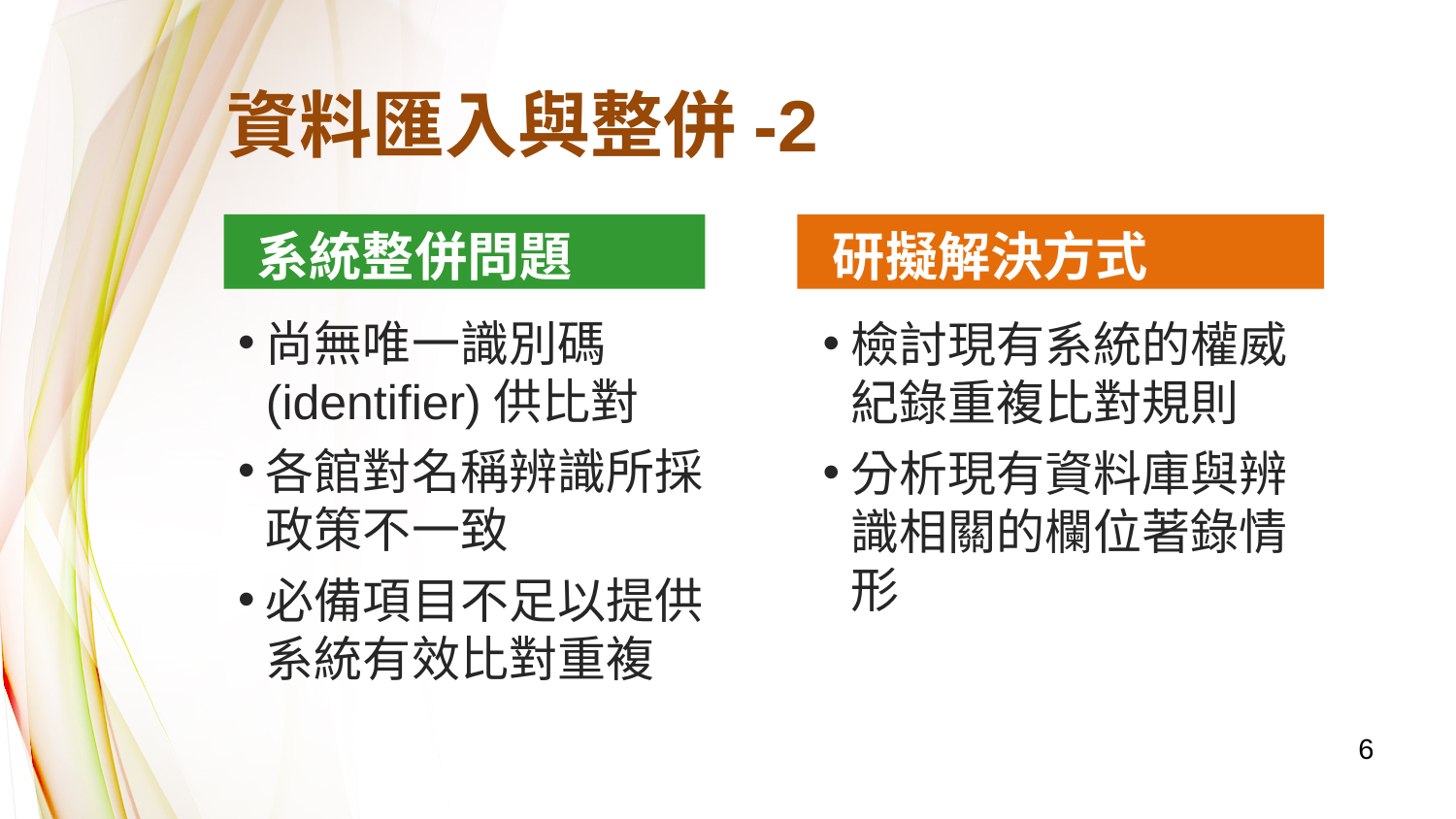

資料匯入與整併-2

系統整併問題

研擬解決方式
尚無唯一識別碼
(identifier)供比對
各館對名稱辨識所採政策不一致
必備項目不足以提供系統有效比對重複
檢討現有系統的權威紀錄重複比對規則
分析現有資料庫與辨識相關的欄位著錄情形
6